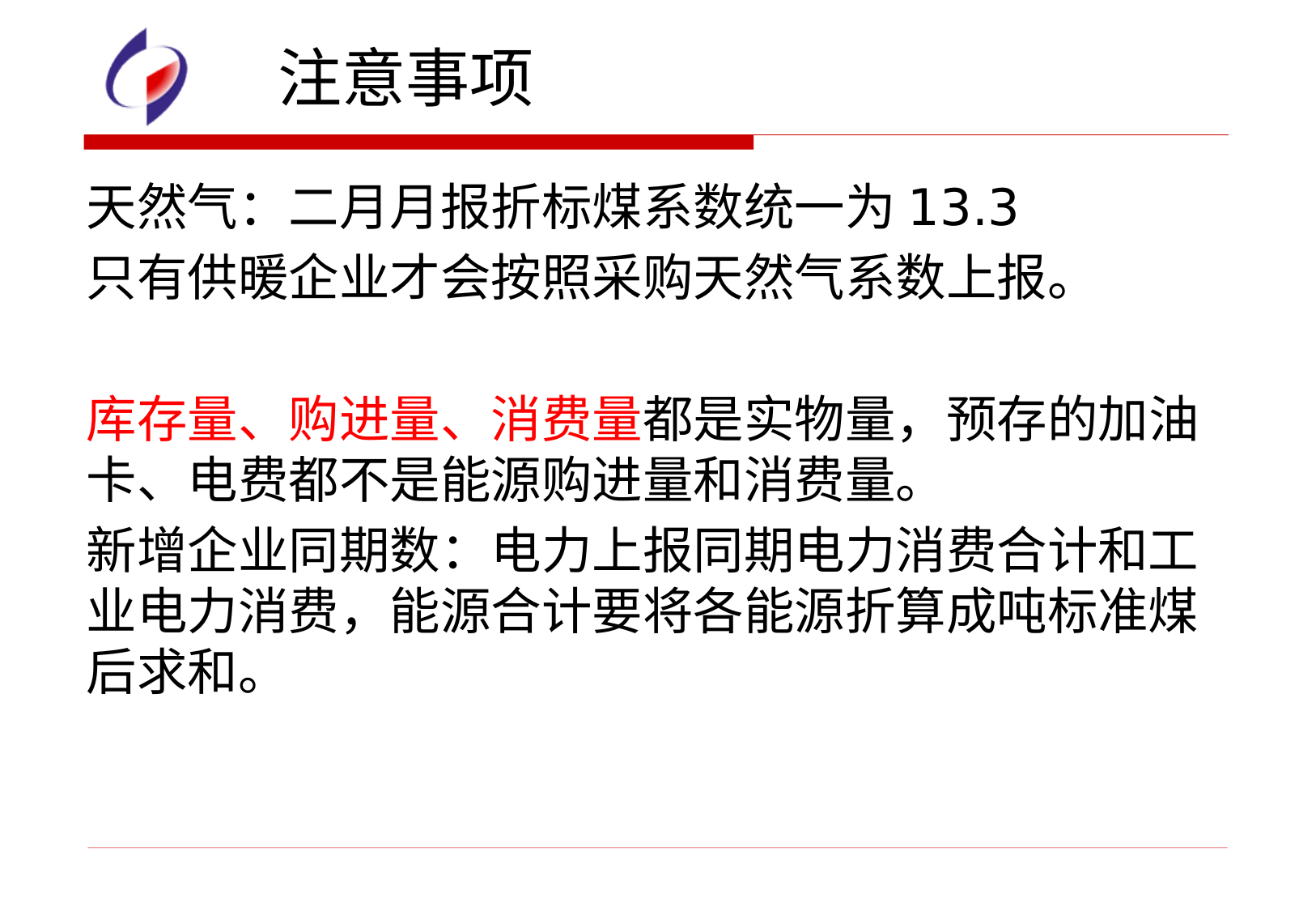

# 注意事项
天然气：二月月报折标煤系数统一为13.3
只有供暖企业才会按照采购天然气系数上报。

库存量、购进量、消费量都是实物量，预存的加油卡、电费都不是能源购进量和消费量。
新增企业同期数：电力上报同期电力消费合计和工业电力消费，能源合计要将各能源折算成吨标准煤后求和。